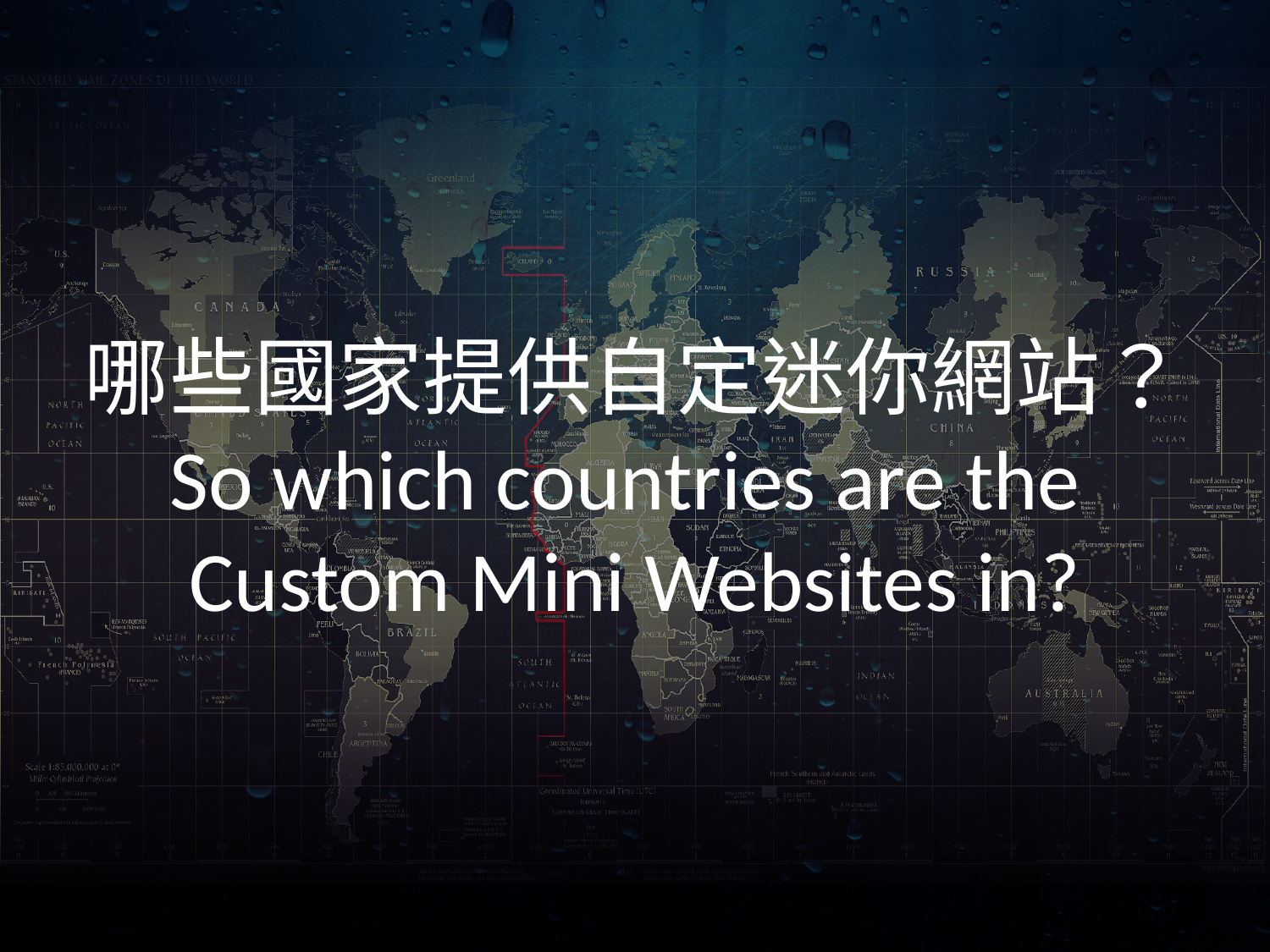

哪些國家提供自定迷你網站？
So which countries are the
Custom Mini Websites in?